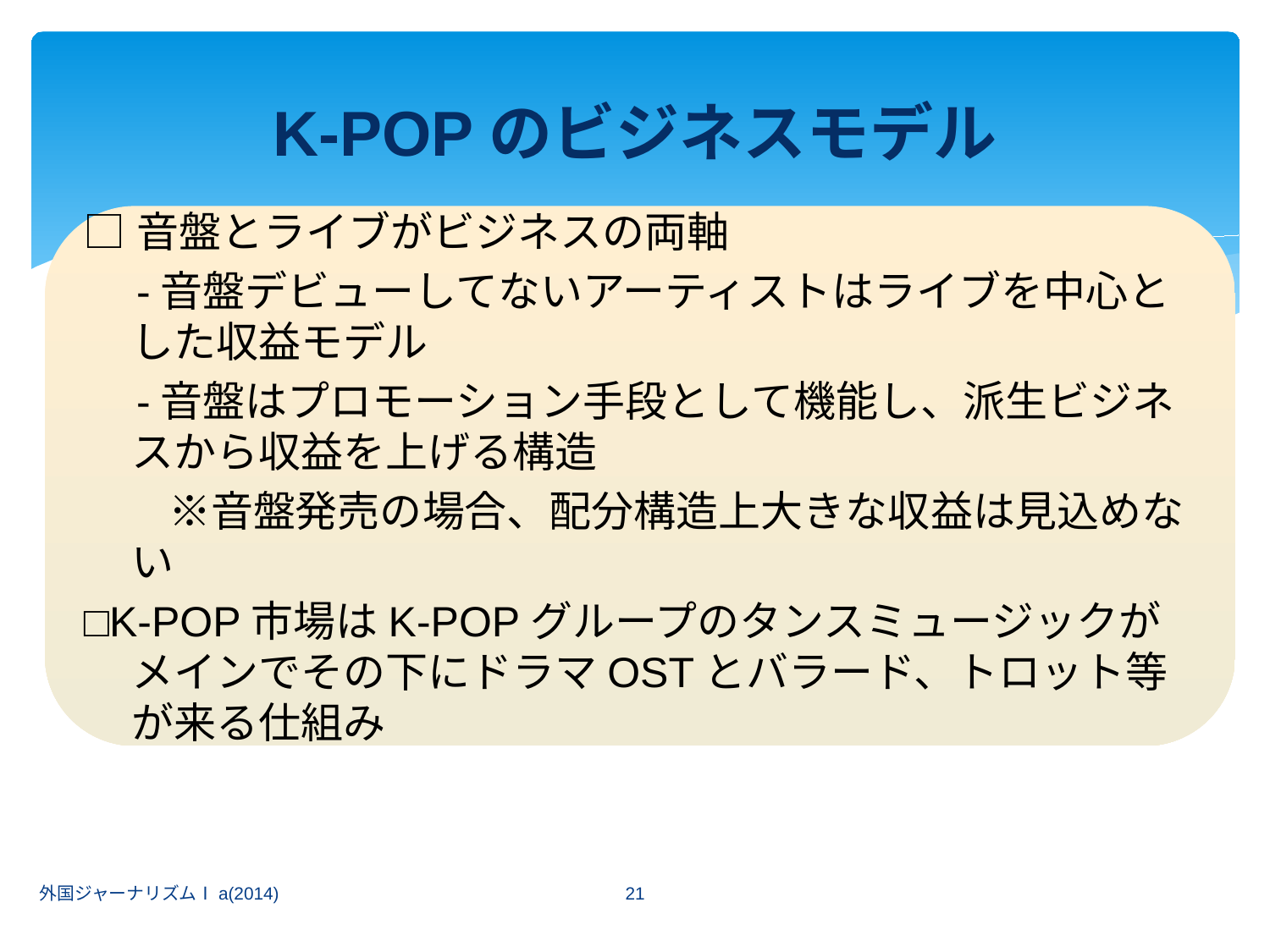

K-POPのビジネスモデル
□音盤とライブがビジネスの両軸
　-音盤デビューしてないアーティストはライブを中心とした収益モデル
　-音盤はプロモーション手段として機能し、派生ビジネスから収益を上げる構造
　　※音盤発売の場合、配分構造上大きな収益は見込めない
□K-POP市場はK-POPグループのタンスミュージックがメインでその下にドラマOSTとバラード、トロット等が来る仕組み
21
外国ジャーナリズムⅠa(2014)